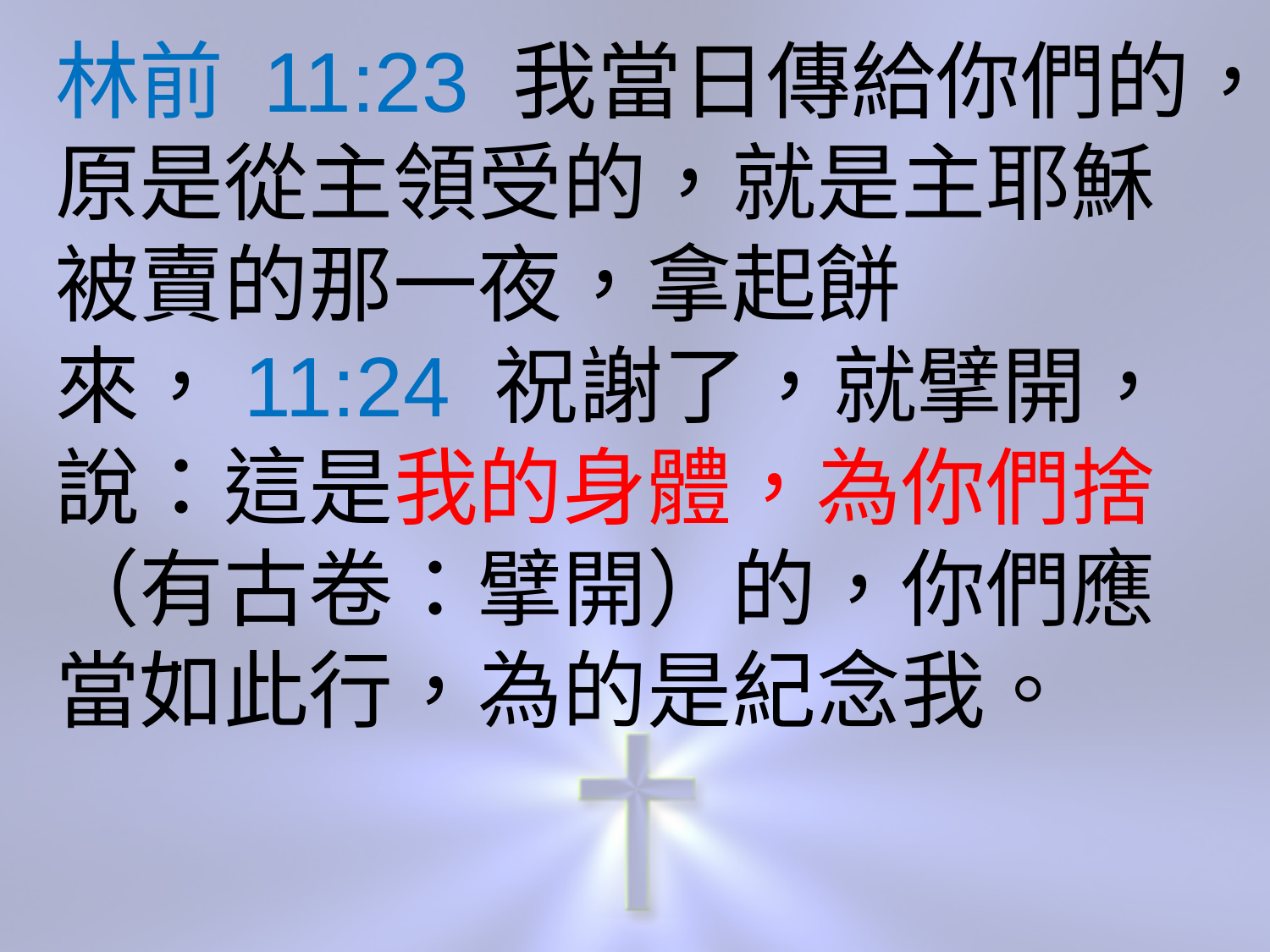

林前 11:23 我當日傳給你們的，原是從主領受的，就是主耶穌被賣的那一夜，拿起餅來，11:24 祝謝了，就擘開，說：這是我的身體，為你們捨（有古卷：擘開）的，你們應當如此行，為的是紀念我。